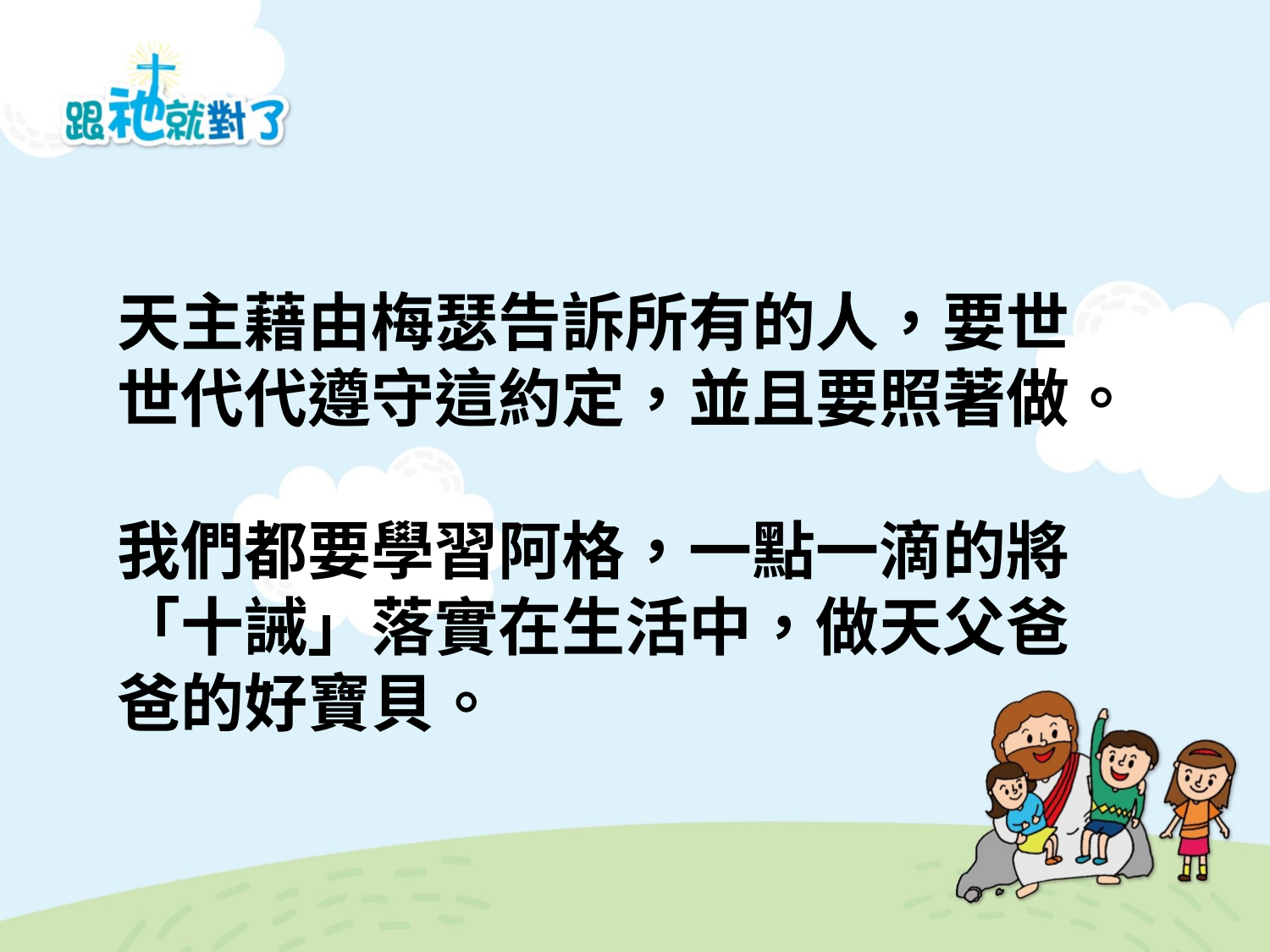

天主藉由梅瑟告訴所有的人，要世世代代遵守這約定，並且要照著做。

我們都要學習阿格，一點一滴的將「十誡」落實在生活中，做天父爸爸的好寶貝。